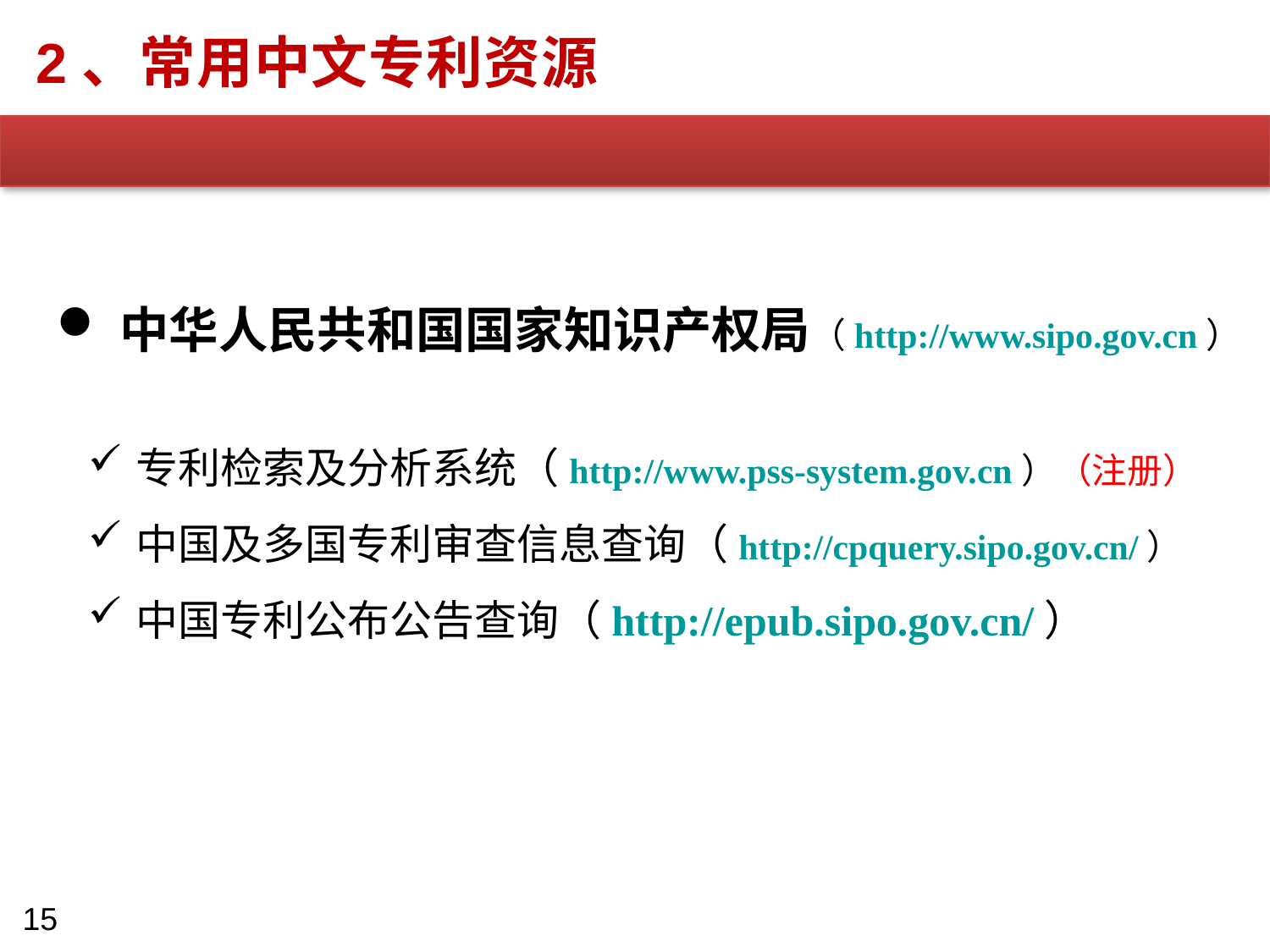

# 2、常用中文专利资源

中华人民共和国国家知识产权局（http://www.sipo.gov.cn）
专利检索及分析系统（http://www.pss-system.gov.cn）（注册）
中国及多国专利审查信息查询（http://cpquery.sipo.gov.cn/）
中国专利公布公告查询（http://epub.sipo.gov.cn/）